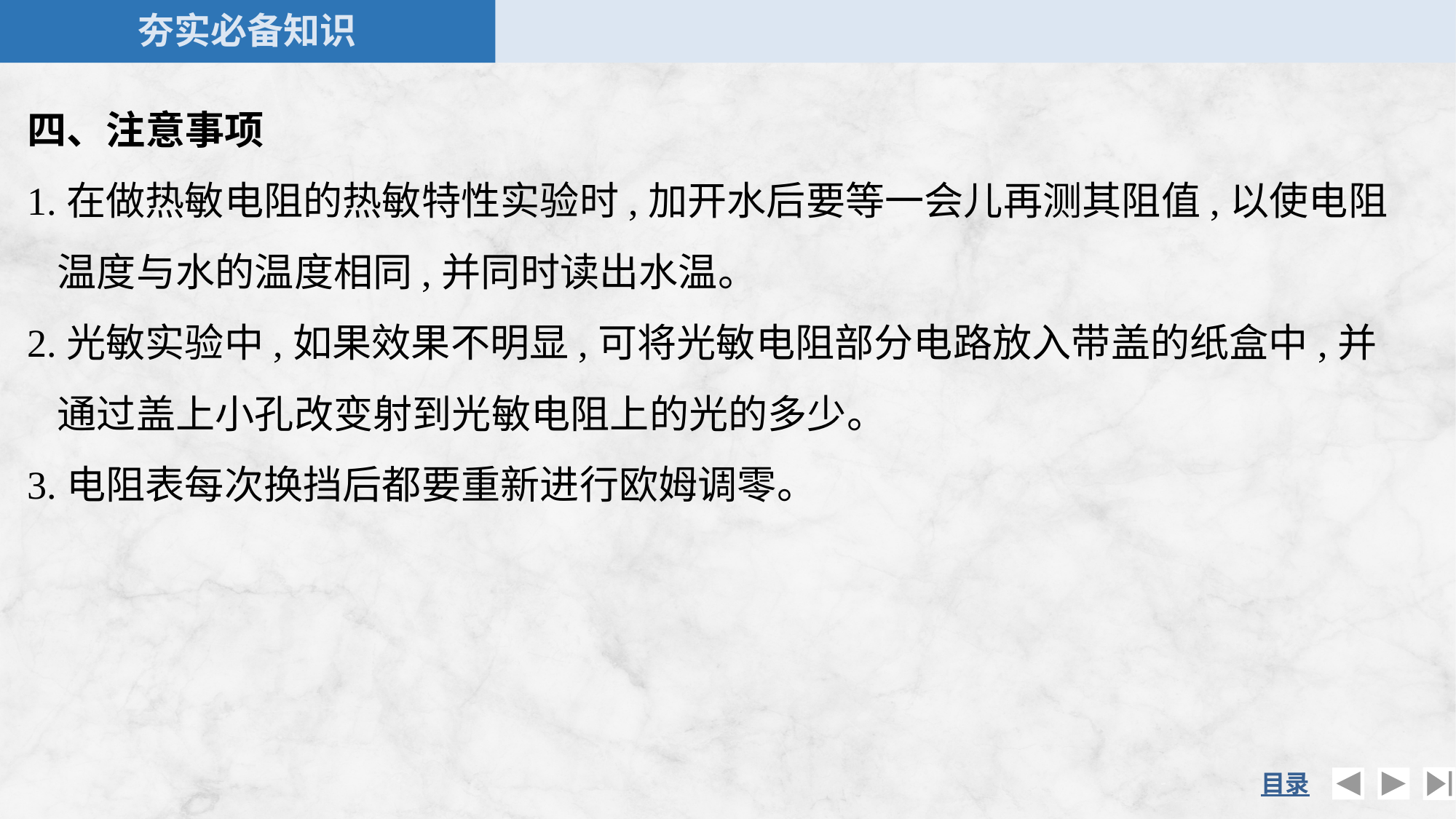

四、注意事项
1.在做热敏电阻的热敏特性实验时,加开水后要等一会儿再测其阻值,以使电阻温度与水的温度相同,并同时读出水温。
2.光敏实验中,如果效果不明显,可将光敏电阻部分电路放入带盖的纸盒中,并通过盖上小孔改变射到光敏电阻上的光的多少。
3.电阻表每次换挡后都要重新进行欧姆调零。